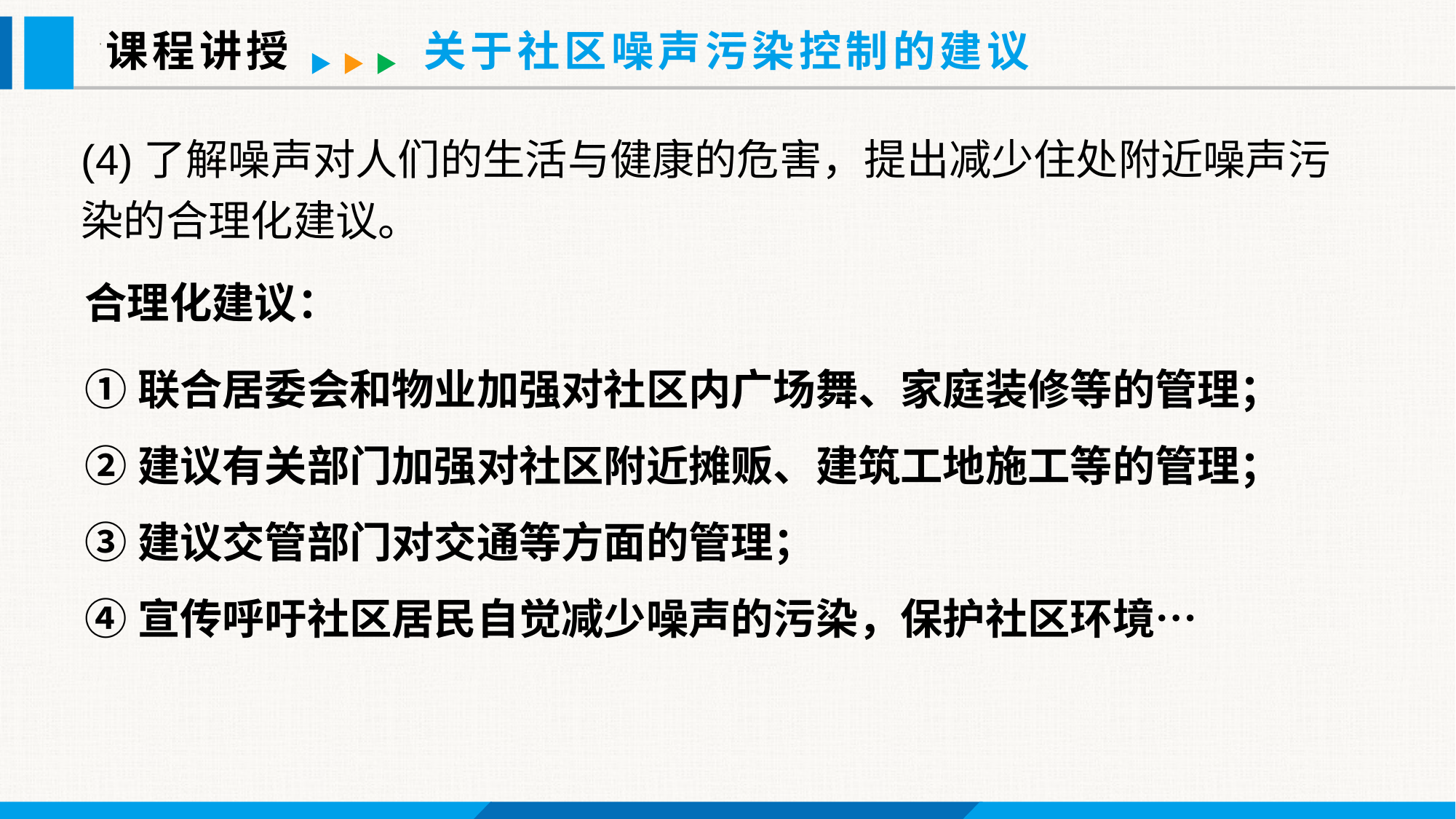

课程讲授
关于社区噪声污染控制的建议

(4)了解噪声对人们的生活与健康的危害，提出减少住处附近噪声污染的合理化建议。
合理化建议：
①联合居委会和物业加强对社区内广场舞、家庭装修等的管理；
②建议有关部门加强对社区附近摊贩、建筑工地施工等的管理；
③建议交管部门对交通等方面的管理；
④宣传呼吁社区居民自觉减少噪声的污染，保护社区环境…